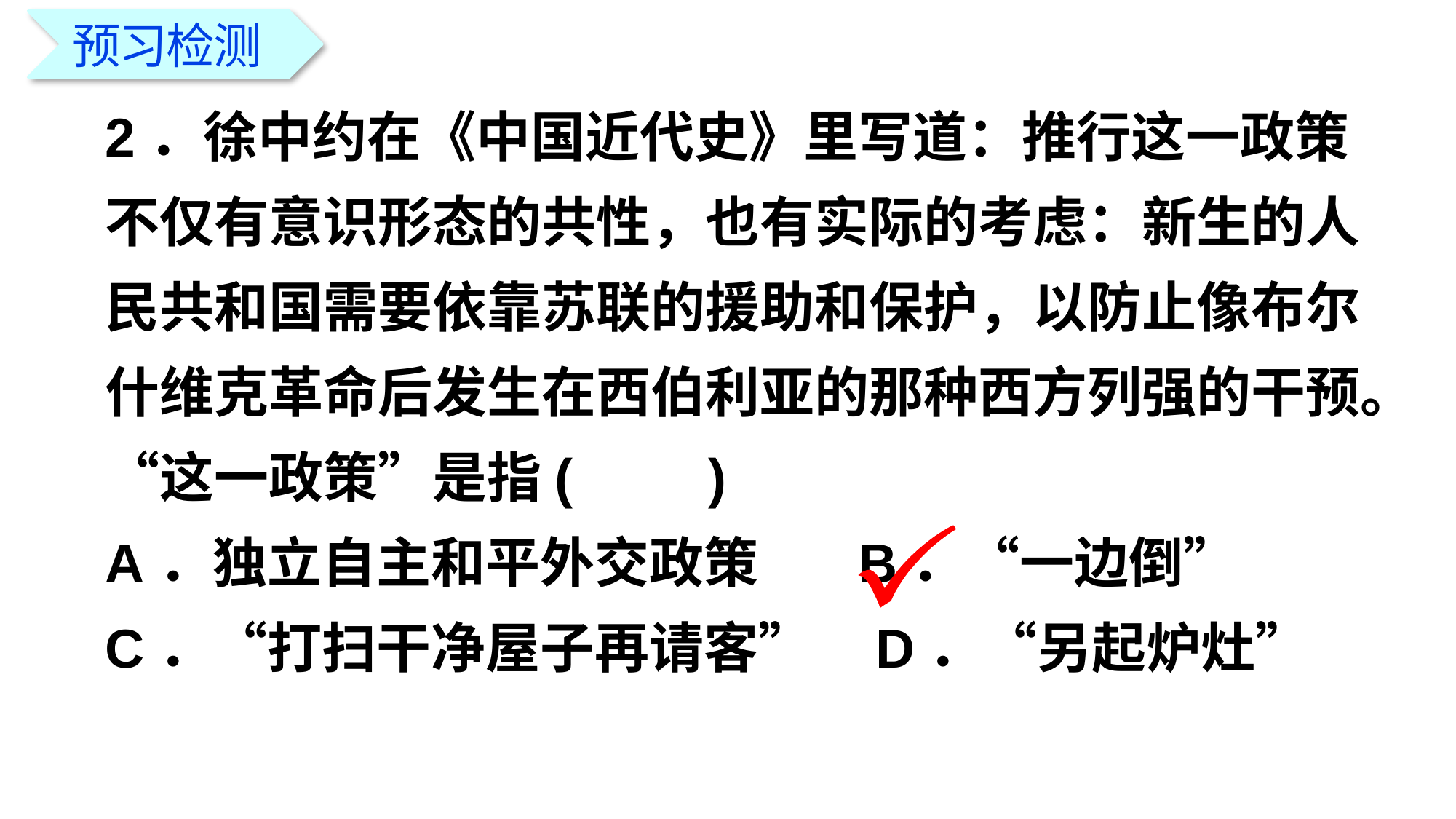

预习检测
2．徐中约在《中国近代史》里写道：推行这一政策不仅有意识形态的共性，也有实际的考虑：新生的人民共和国需要依靠苏联的援助和保护，以防止像布尔什维克革命后发生在西伯利亚的那种西方列强的干预。“这一政策”是指(　　)
A．独立自主和平外交政策       B．“一边倒”
C．“打扫干净屋子再请客”    D．“另起炉灶”